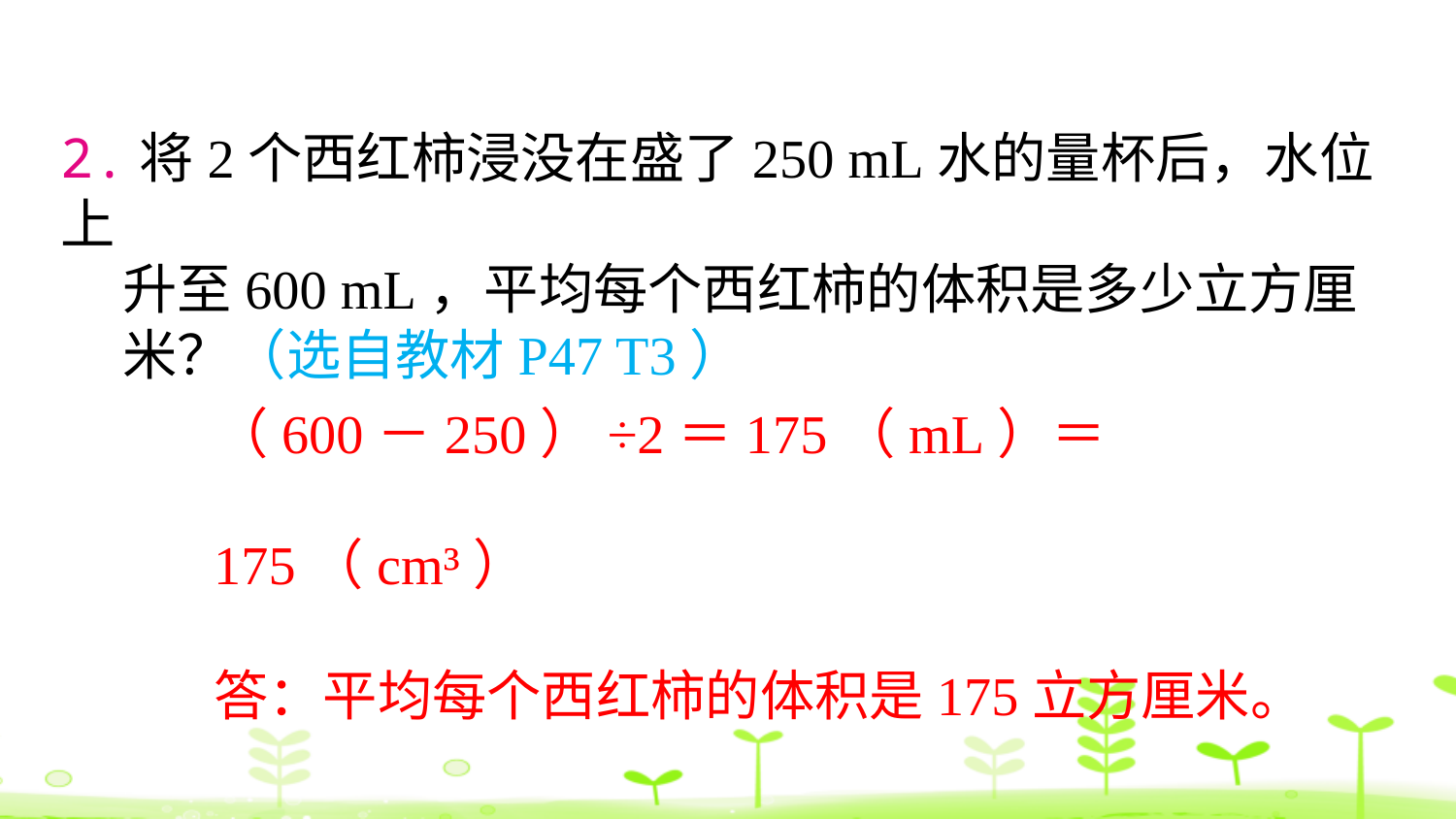

2.将2个西红柿浸没在盛了250 mL水的量杯后，水位上
    升至600 mL，平均每个西红柿的体积是多少立方厘
    米？（选自教材P47 T3）
（600－250）÷2＝175（mL）＝175（cm³）
答：平均每个西红柿的体积是175立方厘米。